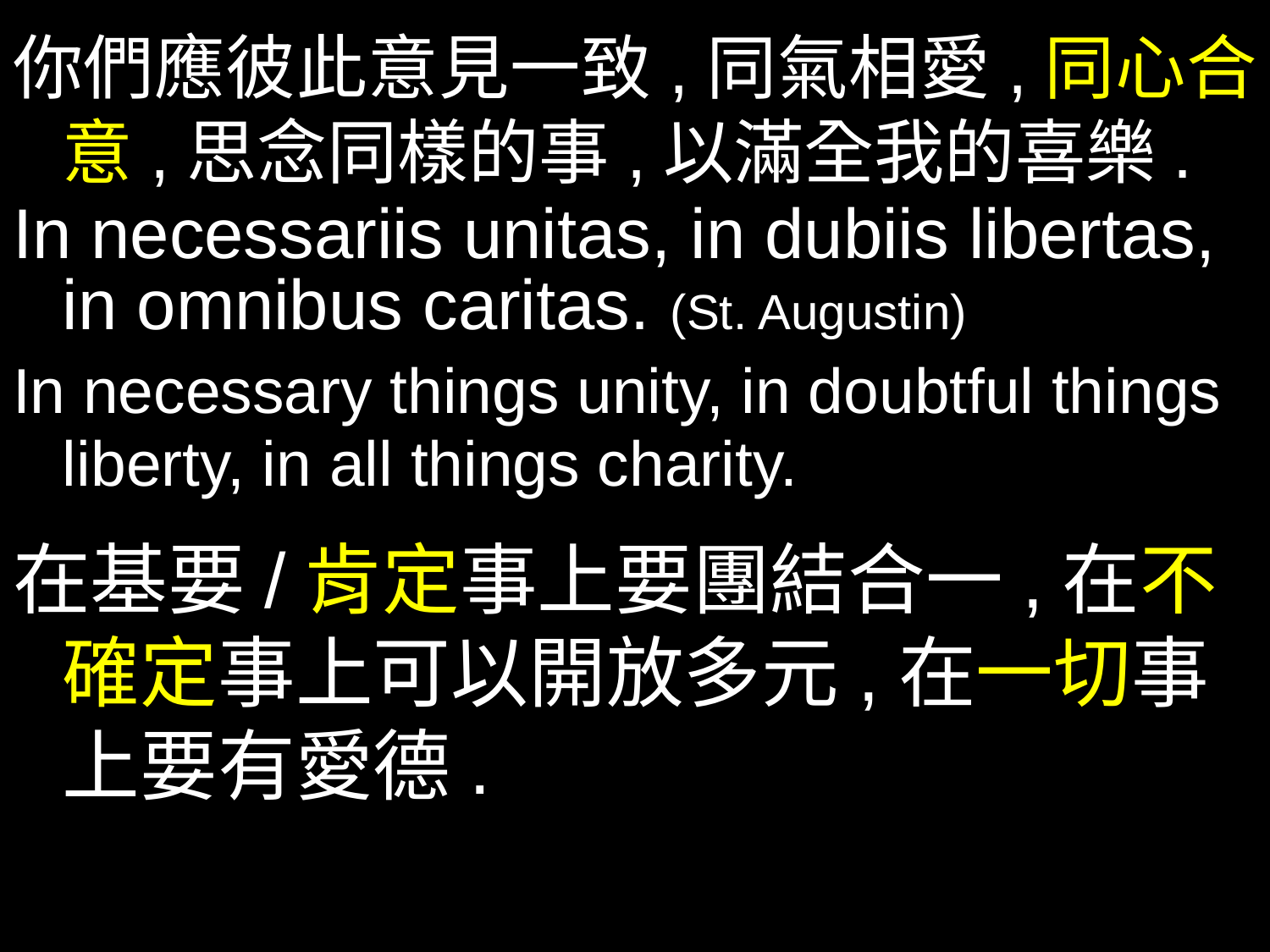

你們應彼此意見一致,同氣相愛,同心合意,思念同樣的事,以滿全我的喜樂.
In necessariis unitas, in dubiis libertas, in omnibus caritas. (St. Augustin)
In necessary things unity, in doubtful things liberty, in all things charity.
在基要/肯定事上要團結合一,在不確定事上可以開放多元,在一切事上要有愛德.